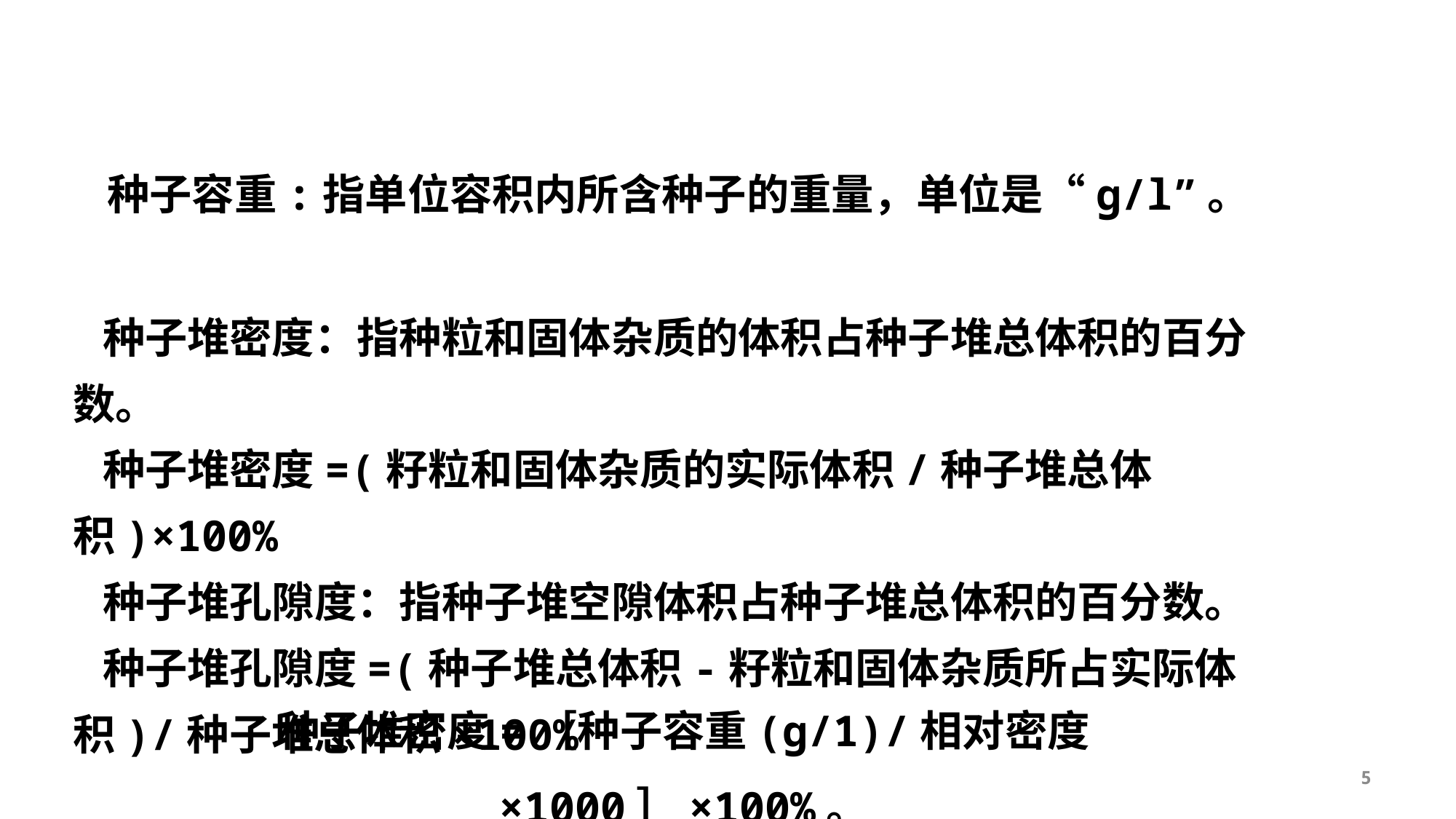

种子容重:指单位容积内所含种子的重量，单位是“g/l”。
  种子堆密度：指种粒和固体杂质的体积占种子堆总体积的百分数。
  种子堆密度=(籽粒和固体杂质的实际体积/种子堆总体积)×100%
  种子堆孔隙度：指种子堆空隙体积占种子堆总体积的百分数。
  种子堆孔隙度=(种子堆总体积-籽粒和固体杂质所占实际体积)/种子堆总体积×100%
种子堆密度=［种子容重(g/1)/相对密度×1000］×100%。
5